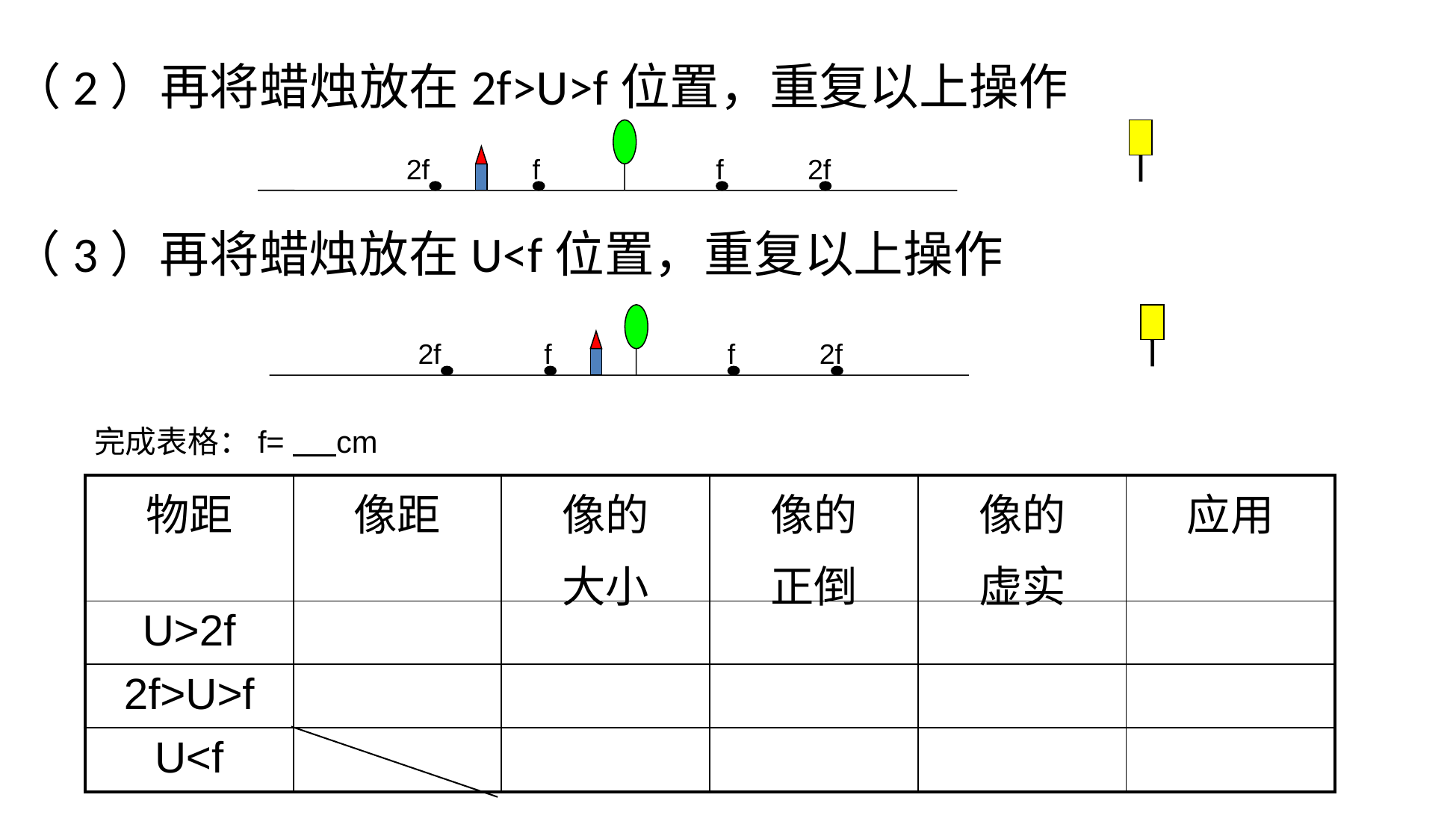

（2）再将蜡烛放在2f>U>f位置，重复以上操作

2f

f
f
2f

（3）再将蜡烛放在U<f位置，重复以上操作

2f
f

f
2f

完成表格：f=      cm
| 物距 | 像距 | 像的 大小 | 像的 正倒 | 像的 虚实 | 应用 |
| --- | --- | --- | --- | --- | --- |
| U>2f |  |  |  |  |  |
| 2f>U>f |  |  |  |  |  |
| U<f |  |  |  |  |  |